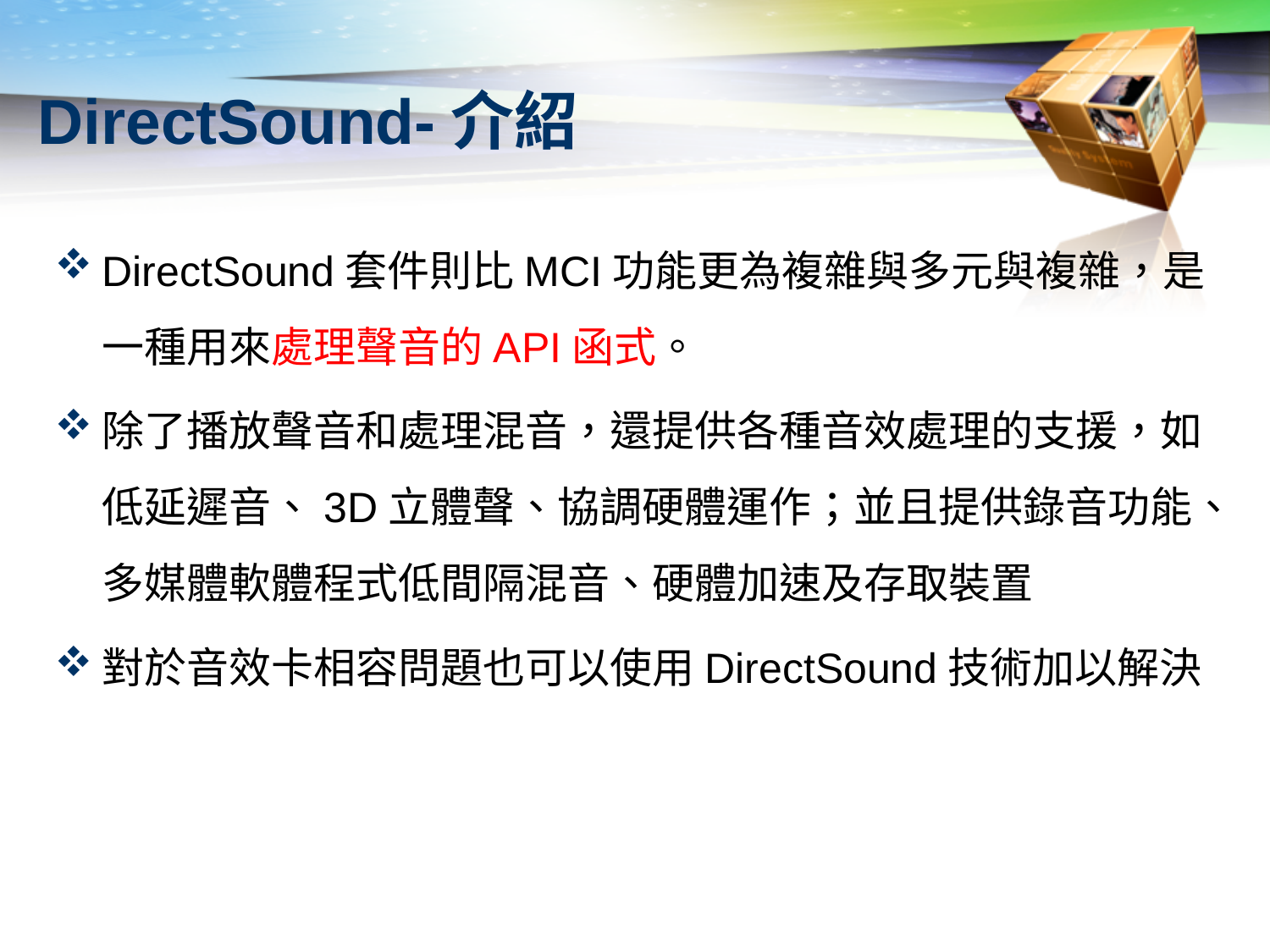

# DirectSound-介紹
DirectSound套件則比MCI功能更為複雜與多元與複雜，是一種用來處理聲音的API函式。
除了播放聲音和處理混音，還提供各種音效處理的支援，如低延遲音、3D立體聲、協調硬體運作；並且提供錄音功能、多媒體軟體程式低間隔混音、硬體加速及存取裝置
對於音效卡相容問題也可以使用DirectSound技術加以解決